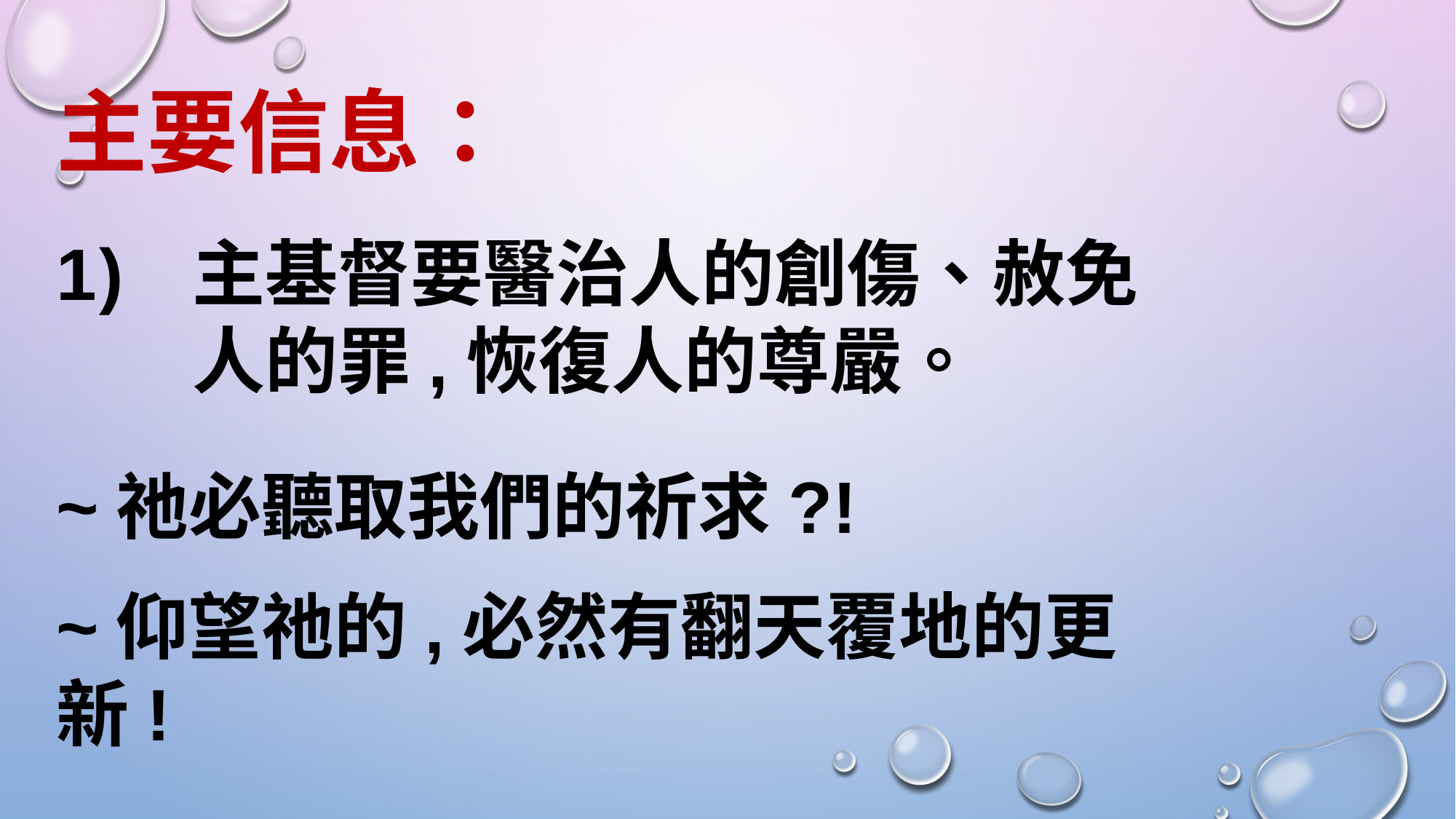

主要信息：

主基督要醫治人的創傷、赦免人的罪,恢復人的尊嚴。

~祂必聽取我們的祈求?!

~仰望祂的,必然有翻天覆地的更新!